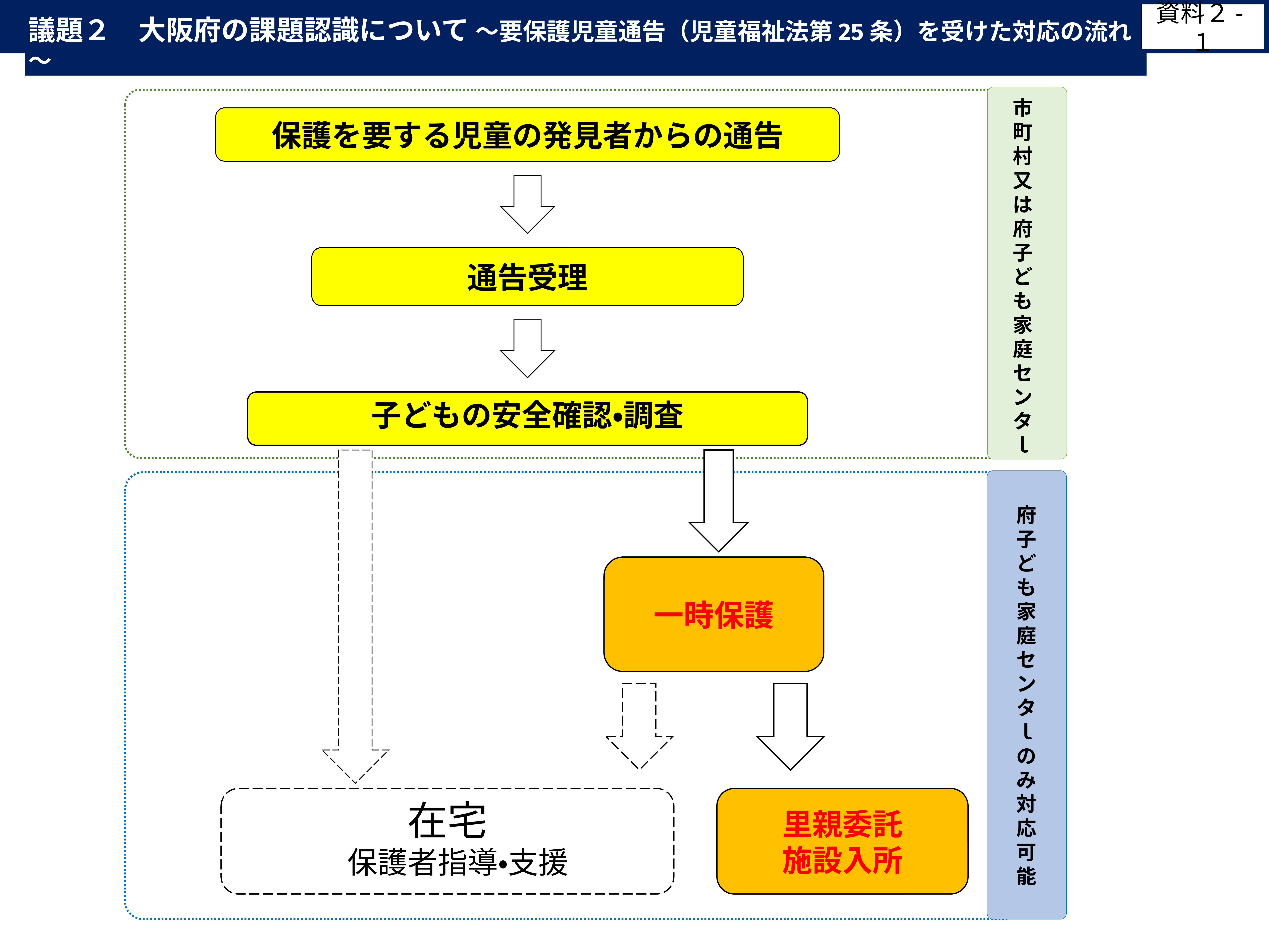

資料２-１
議題２　大阪府の課題認識について ～要保護児童通告（児童福祉法第25条）を受けた対応の流れ～

市町村 又は府子ども家庭センタ
ｌ
保護を要する児童の発見者からの通告

通告受理

子どもの安全確認・調査

府子ども家庭センタｌのみ対応可能
一時保護

在宅
  保護者指導・支援

里親委託
施設入所